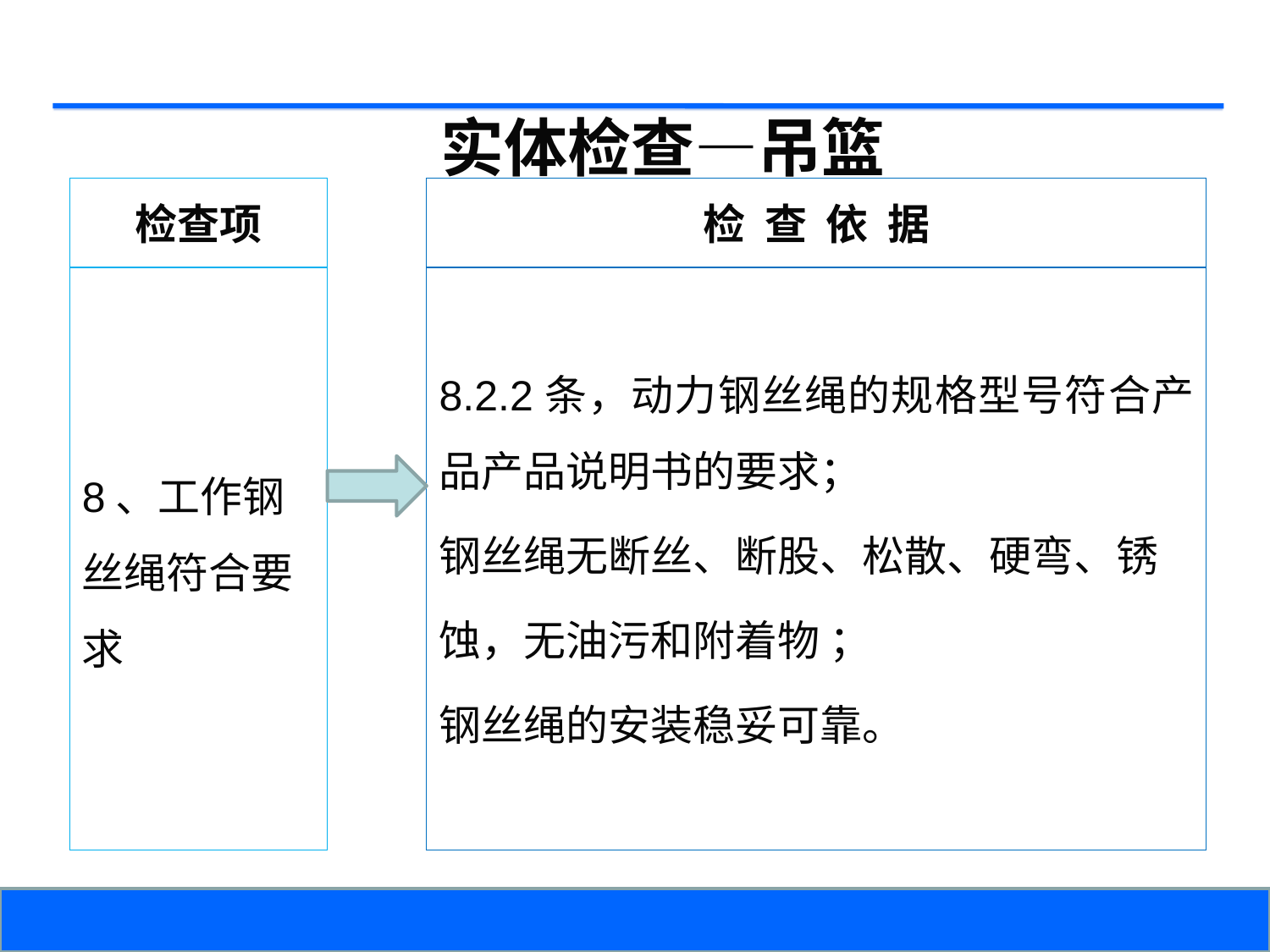

实体检查—吊篮
检查项
检  查  依  据
8、工作钢丝绳符合要求

8.2.2条，动力钢丝绳的规格型号符合产品产品说明书的要求；
钢丝绳无断丝、断股、松散、硬弯、锈
蚀，无油污和附着物 ；
钢丝绳的安装稳妥可靠。